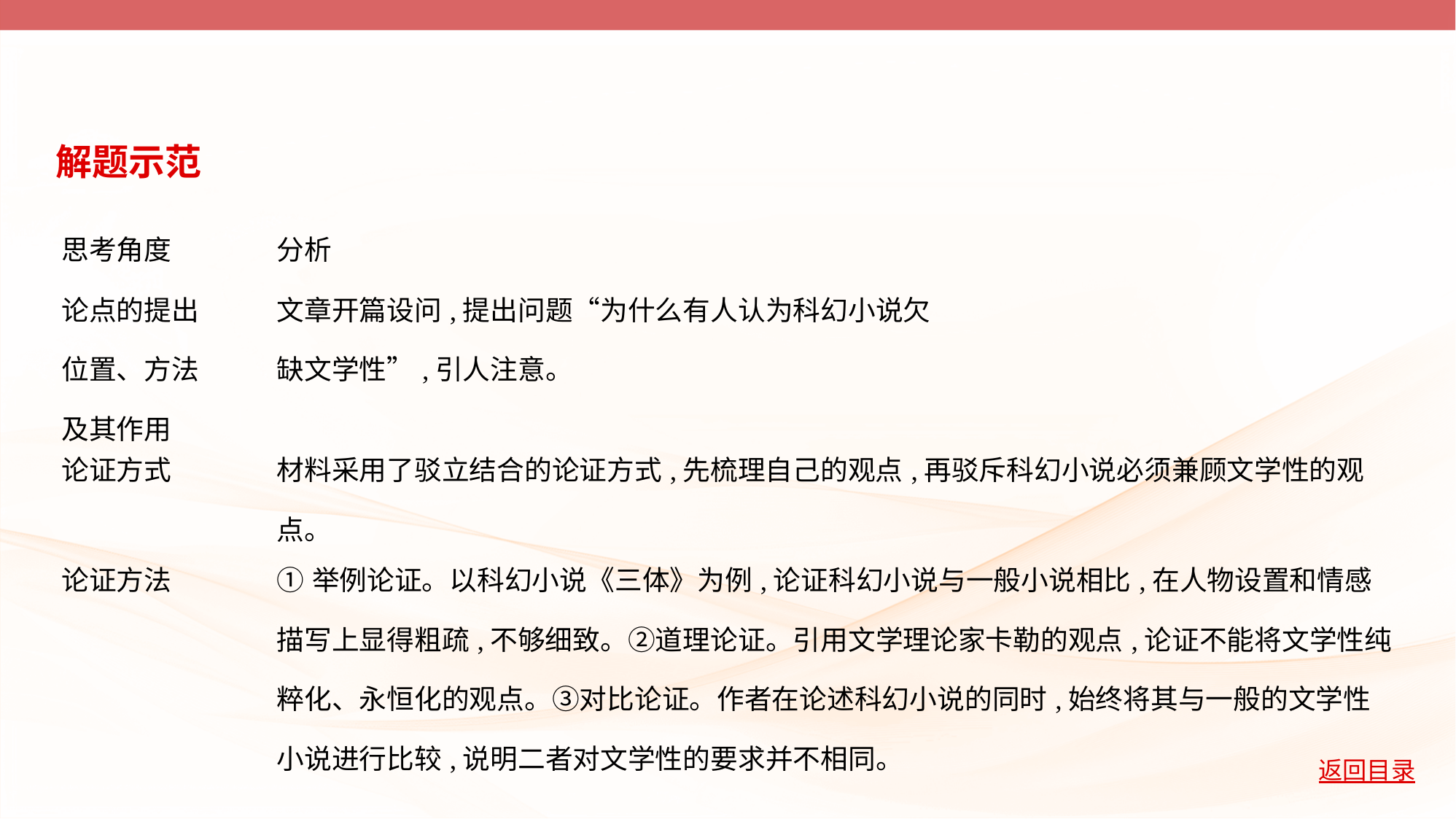

解题示范
| 思考角度 | 分析 |
| --- | --- |
| 论点的提出 位置、方法 及其作用 | 文章开篇设问,提出问题“为什么有人认为科幻小说欠 缺文学性”,引人注意。 |
| 论证方式 | 材料采用了驳立结合的论证方式,先梳理自己的观点,再驳斥科幻小说必须兼顾文学性的观点。 |
| 论证方法 | ①举例论证。以科幻小说《三体》为例,论证科幻小说与一般小说相比,在人物设置和情感描写上显得粗疏,不够细致。②道理论证。引用文学理论家卡勒的观点,论证不能将文学性纯粹化、永恒化的观点。③对比论证。作者在论述科幻小说的同时,始终将其与一般的文学性小说进行比较,说明二者对文学性的要求并不相同。 |